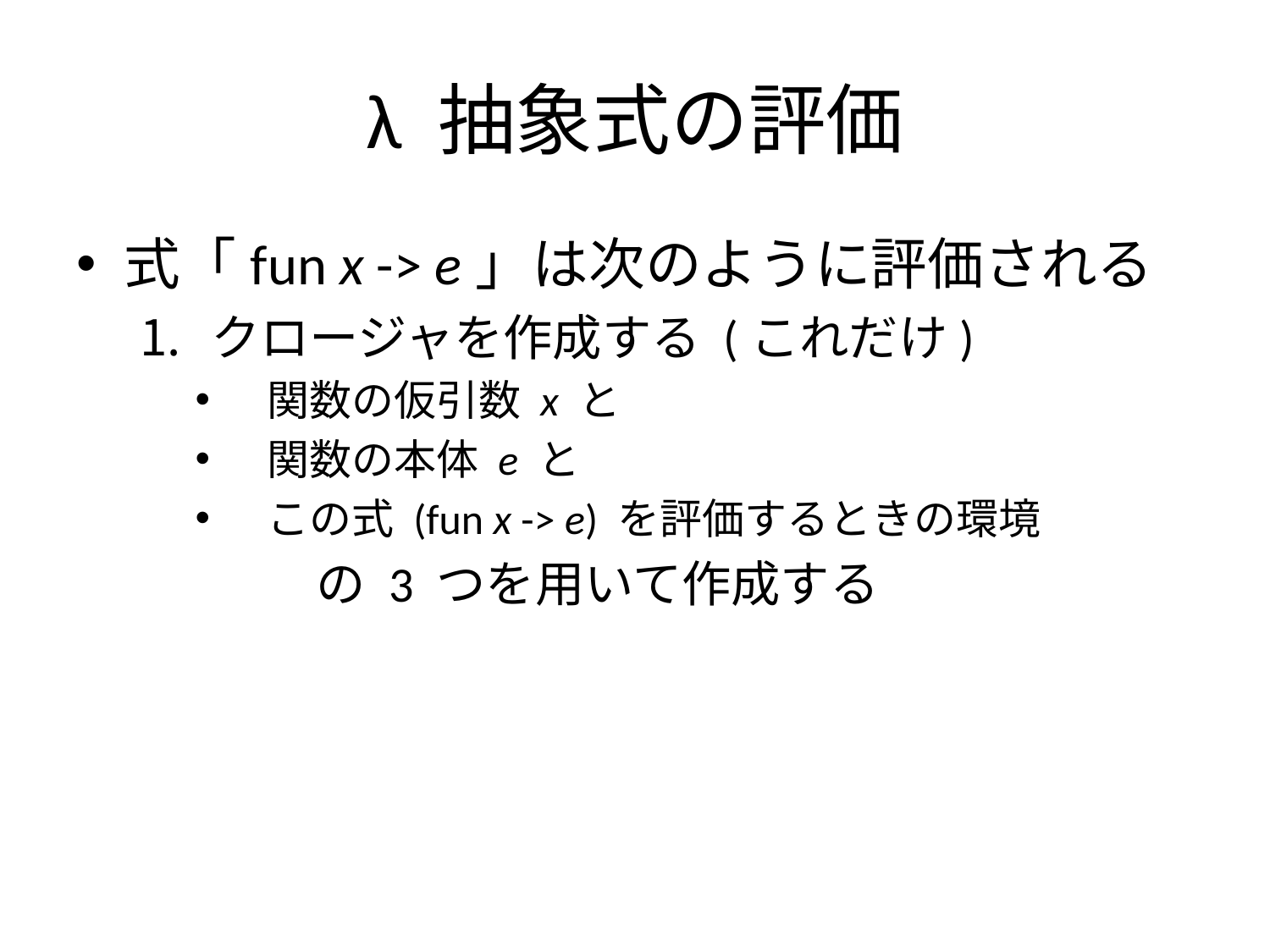

# λ 抽象式の評価
式「fun x -> e」は次のように評価される
クロージャを作成する (これだけ)
関数の仮引数 x と
関数の本体 e と
この式 (fun x -> e) を評価するときの環境
               の 3 つを用いて作成する